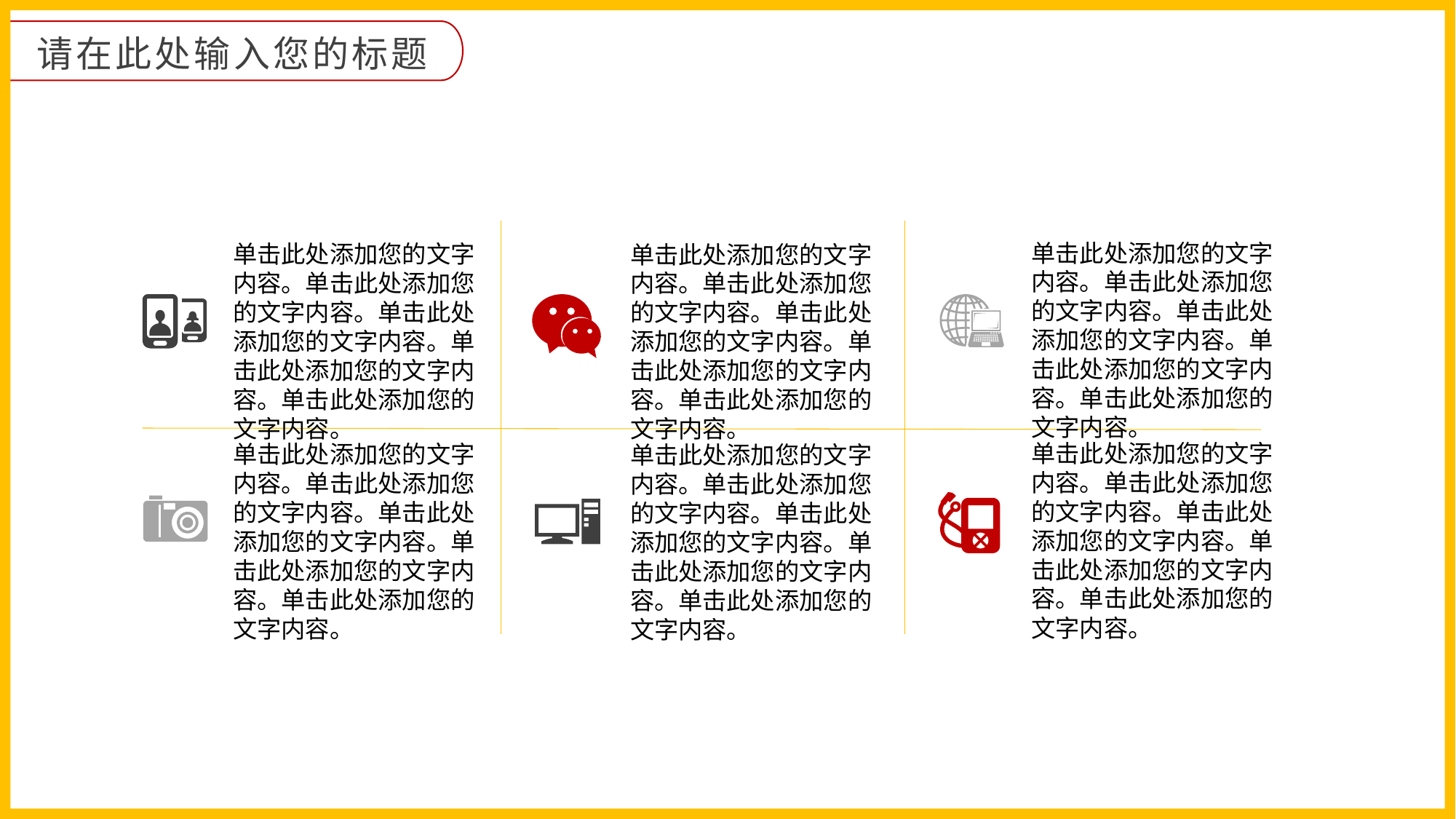

请在此处输入您的标题

单击此处添加您的文字内容。单击此处添加您的文字内容。单击此处添加您的文字内容。单击此处添加您的文字内容。单击此处添加您的文字内容。
单击此处添加您的文字内容。单击此处添加您的文字内容。单击此处添加您的文字内容。单击此处添加您的文字内容。单击此处添加您的文字内容。
单击此处添加您的文字内容。单击此处添加您的文字内容。单击此处添加您的文字内容。单击此处添加您的文字内容。单击此处添加您的文字内容。

单击此处添加您的文字内容。单击此处添加您的文字内容。单击此处添加您的文字内容。单击此处添加您的文字内容。单击此处添加您的文字内容。
单击此处添加您的文字内容。单击此处添加您的文字内容。单击此处添加您的文字内容。单击此处添加您的文字内容。单击此处添加您的文字内容。
单击此处添加您的文字内容。单击此处添加您的文字内容。单击此处添加您的文字内容。单击此处添加您的文字内容。单击此处添加您的文字内容。